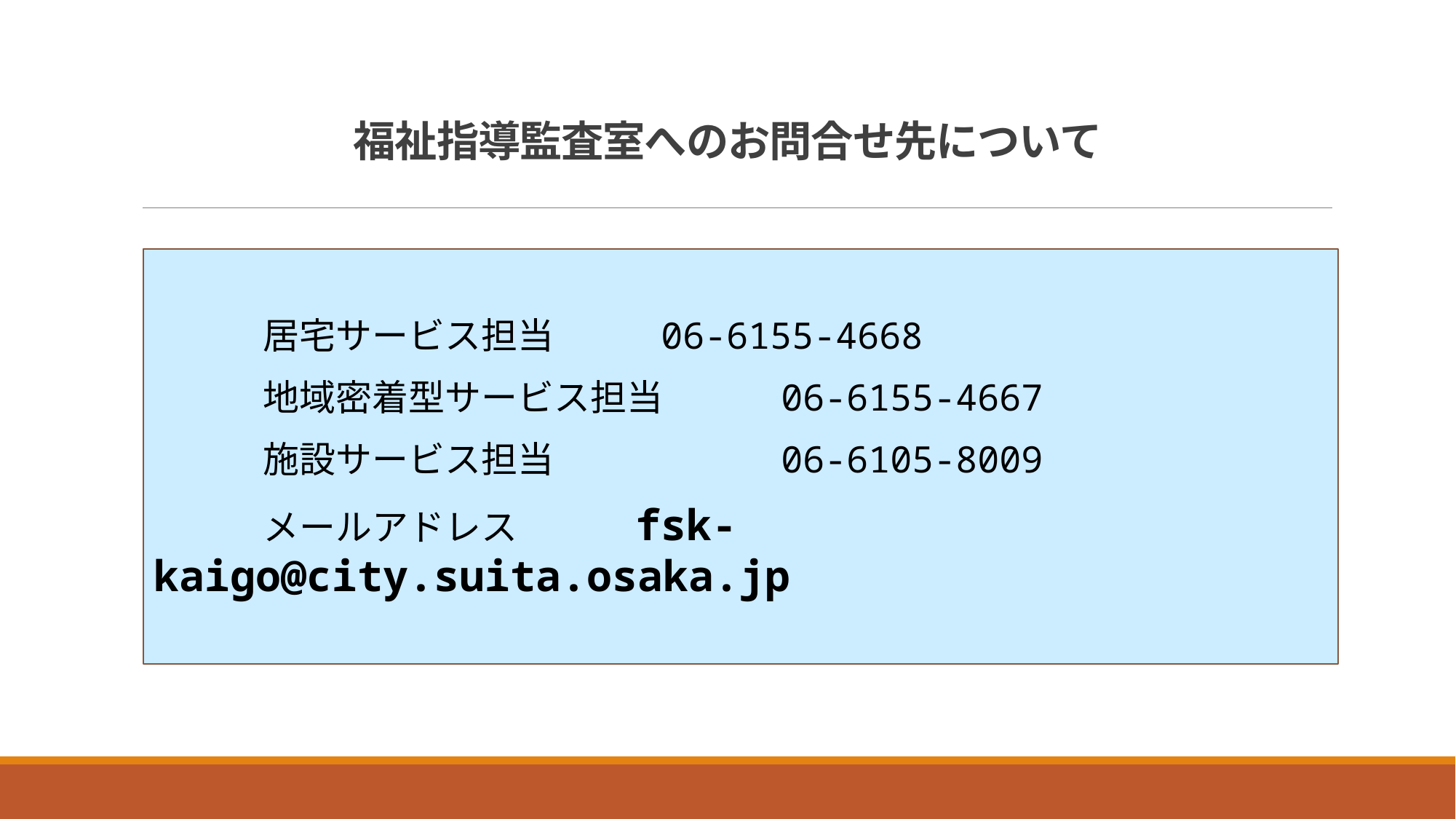

# 福祉指導監査室へのお問合せ先について
　　　居宅サービス担当            06-6155-4668
　　　地域密着型サービス担当　　　06-6155-4667
　　　施設サービス担当　　　　　　06-6105-8009
　　　メールアドレス　　　fsk-kaigo@city.suita.osaka.jp